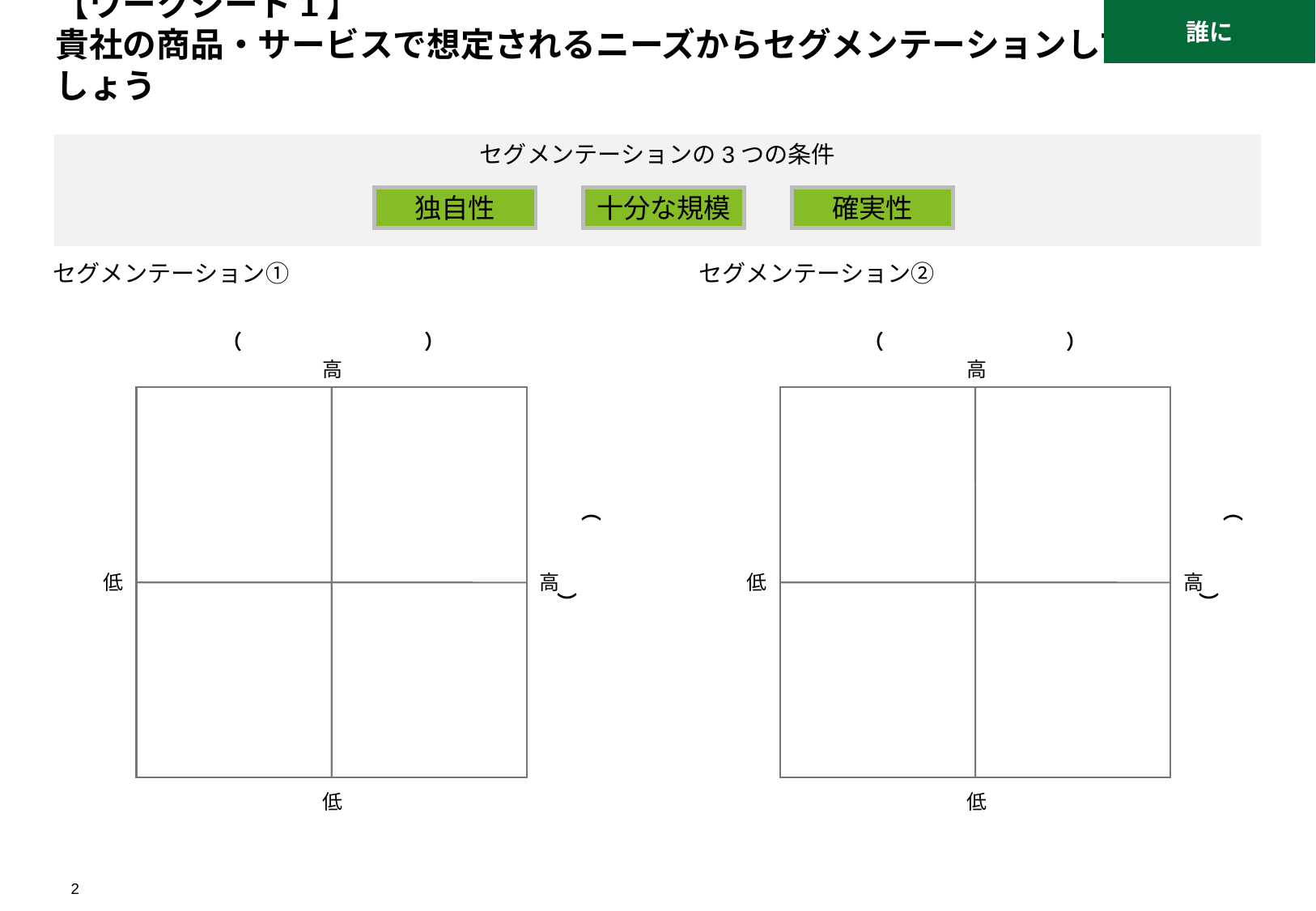

誰に
# 【ワークシート1】 貴社の商品・サービスで想定されるニーズからセグメンテーションしてみましょう
セグメンテーションの3つの条件
独自性
十分な規模
確実性
セグメンテーション①
セグメンテーション②
（　　　　　　　　　）
高

（　　　　　　　　　）
低
高

低
（　　　　　　　　　）
高

（　　　　　　　　　）
低
高

低
2